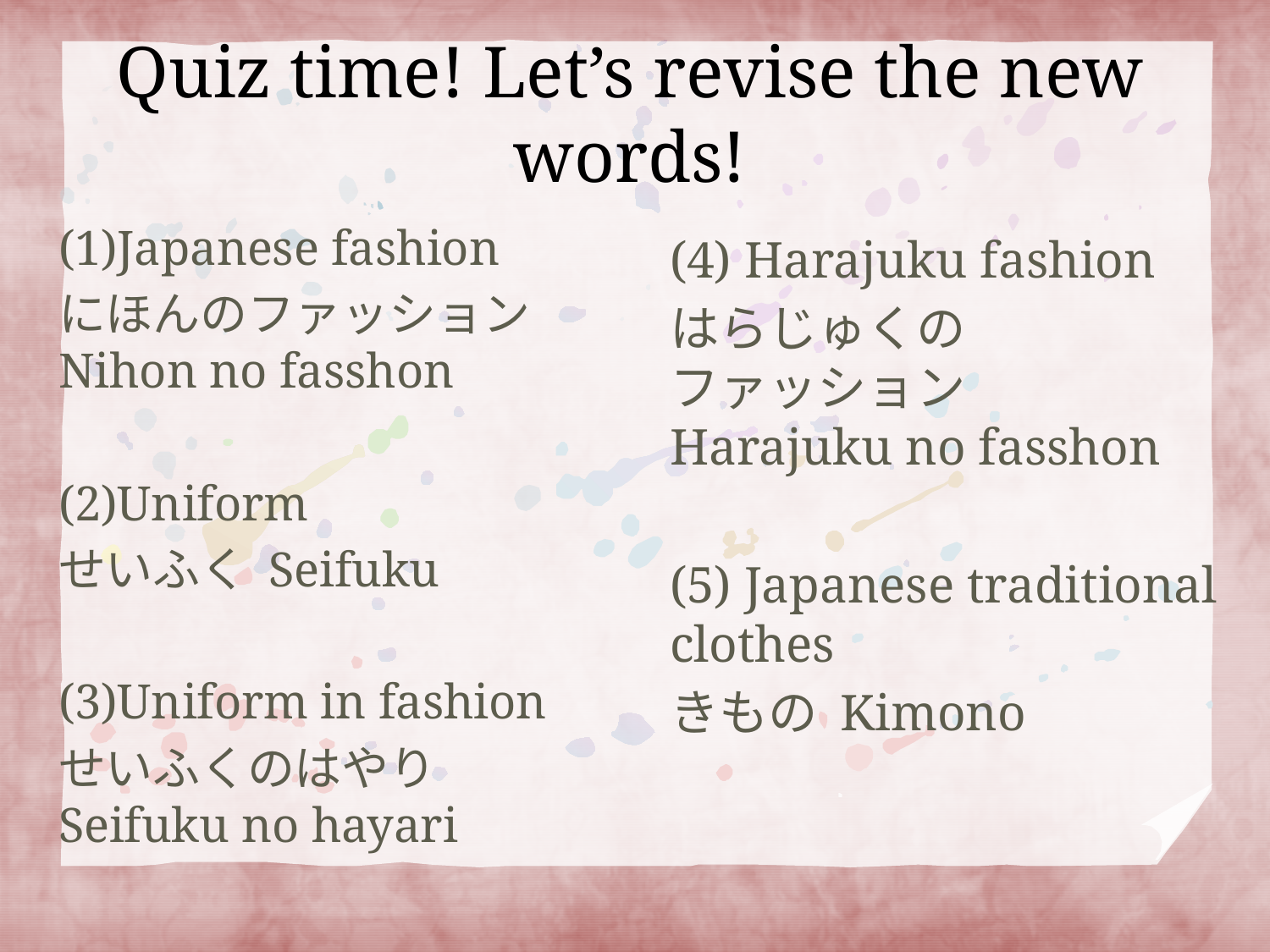

# Quiz time! Let’s revise the new words!
(1)Japanese fashion
にほんのファッション
Nihon no fasshon

(2)Uniform
せいふく Seifuku

(3)Uniform in fashion
せいふくのはやり
Seifuku no hayari

(4) Harajuku fashion
はらじゅくの
ファッション
Harajuku no fasshon

(5) Japanese traditional clothes
きもの Kimono